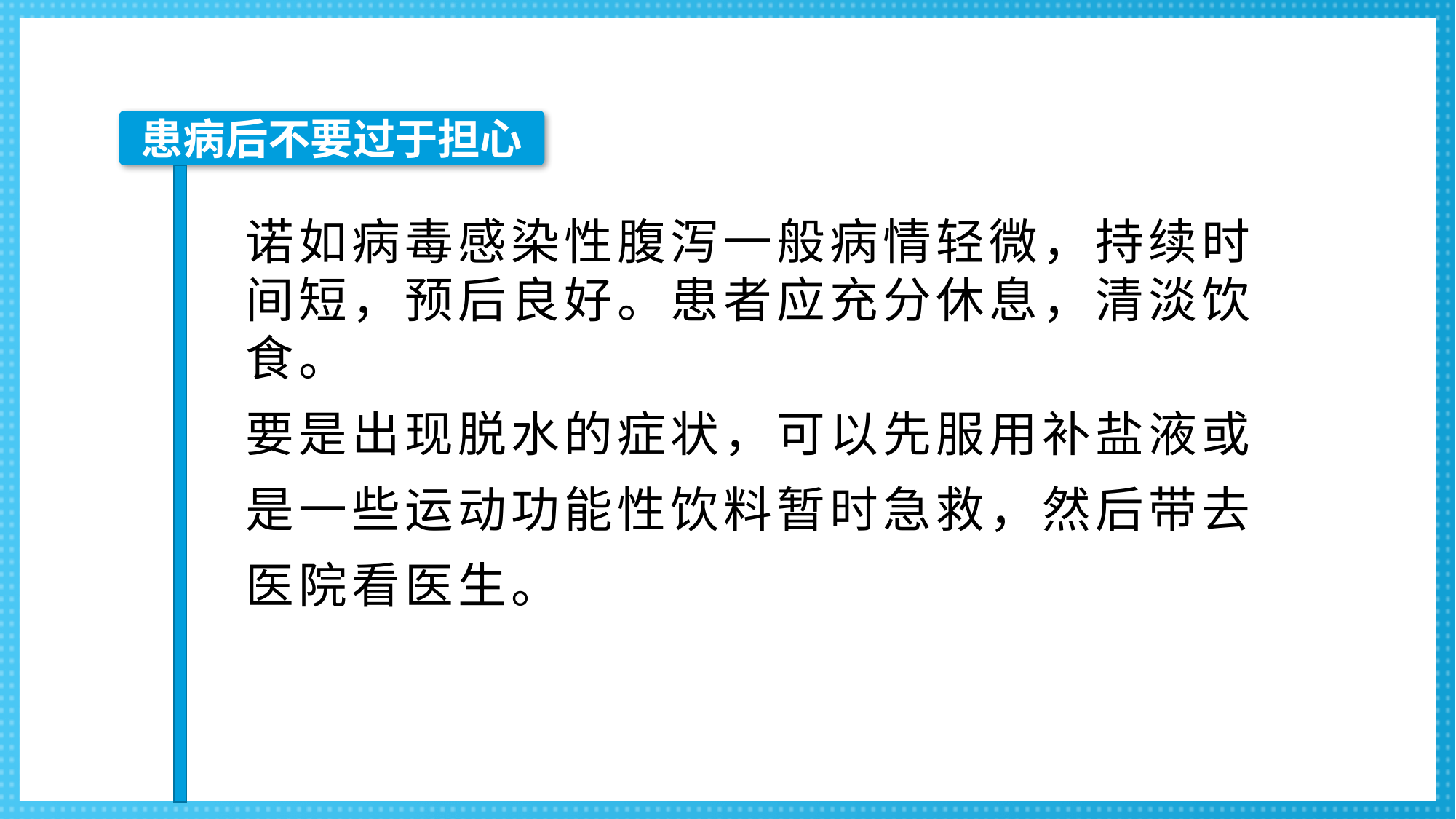

患病后不要过于担心

诺如病毒感染性腹泻一般病情轻微，持续时间短，预后良好。患者应充分休息，清淡饮食。
要是出现脱水的症状，可以先服用补盐液或是一些运动功能性饮料暂时急救，然后带去医院看医生。